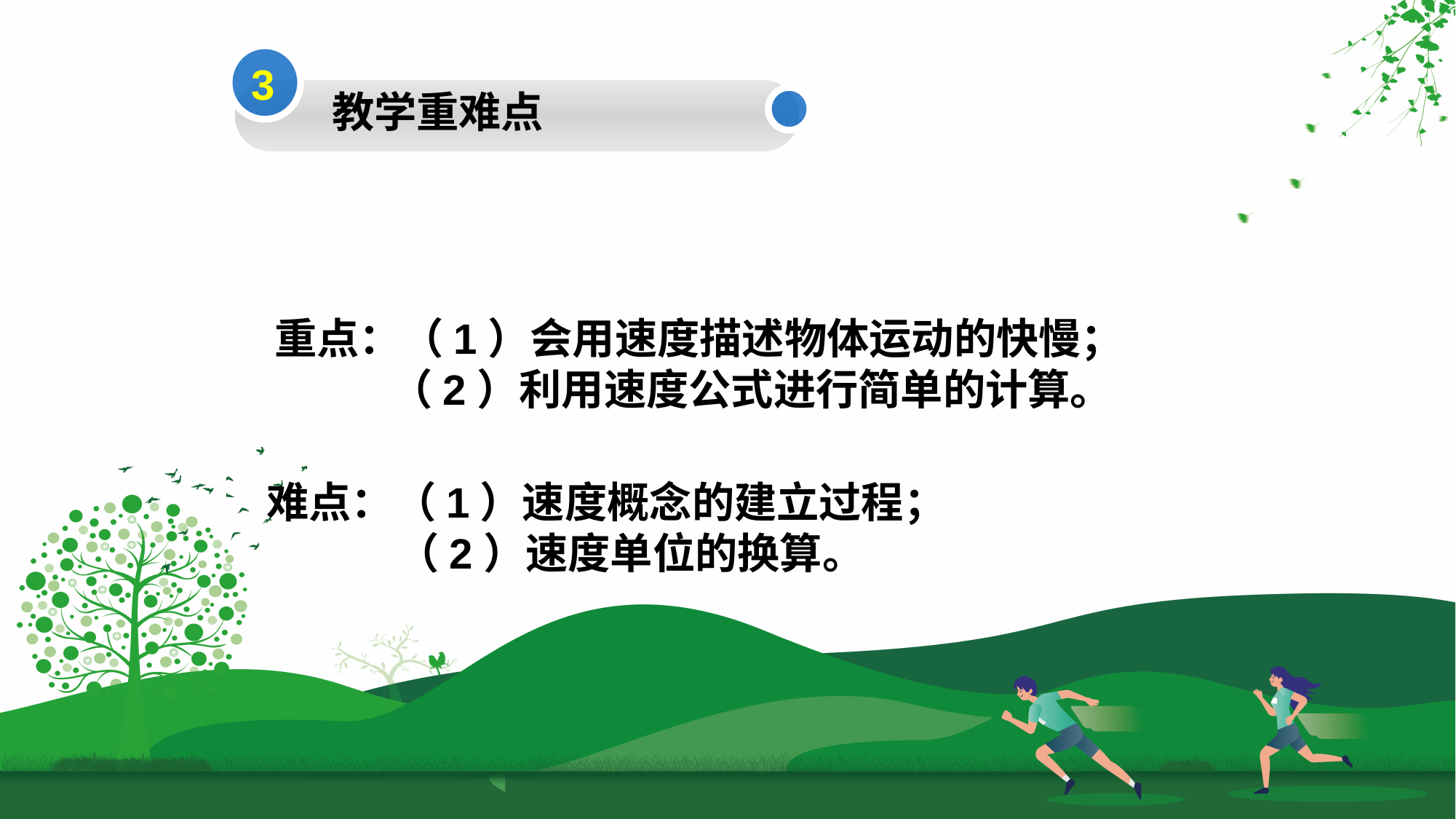

3

教学重难点

重点：（1）会用速度描述物体运动的快慢；
           （2）利用速度公式进行简单的计算。
难点：（1）速度概念的建立过程；
    （2）速度单位的换算。